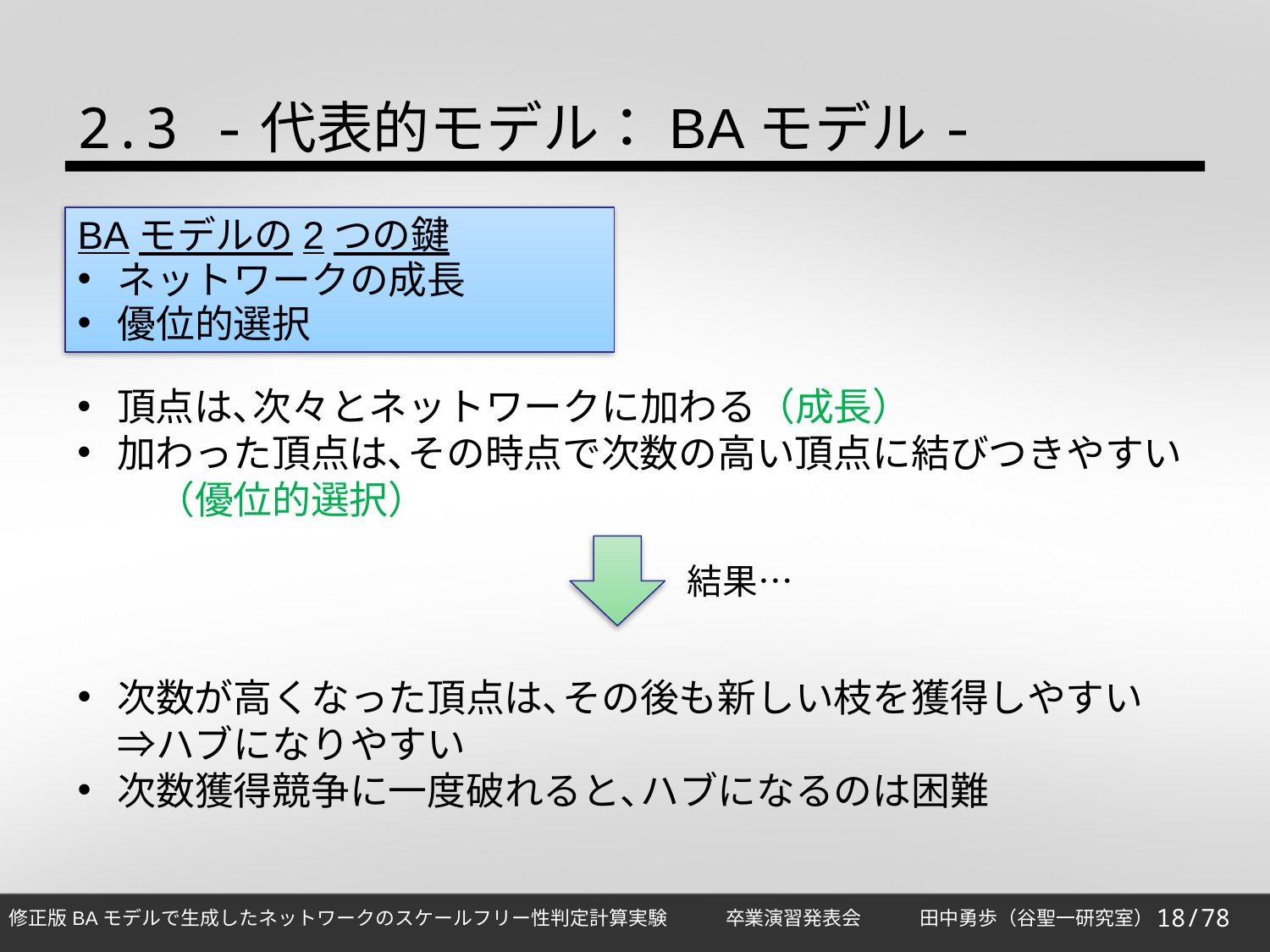

2.3 -代表的モデル：BAモデル-
BAモデルの2つの鍵
ネットワークの成長
優位的選択
頂点は､次々とネットワークに加わる（成長）
加わった頂点は､その時点で次数の高い頂点に結びつきやすい　（優位的選択）

結果…
次数が高くなった頂点は､その後も新しい枝を獲得しやすい
⇒ハブになりやすい
次数獲得競争に一度破れると､ハブになるのは困難
18/78
修正版BAモデルで生成したネットワークのスケールフリー性判定計算実験　　　卒業演習発表会　　　田中勇歩（谷聖一研究室）